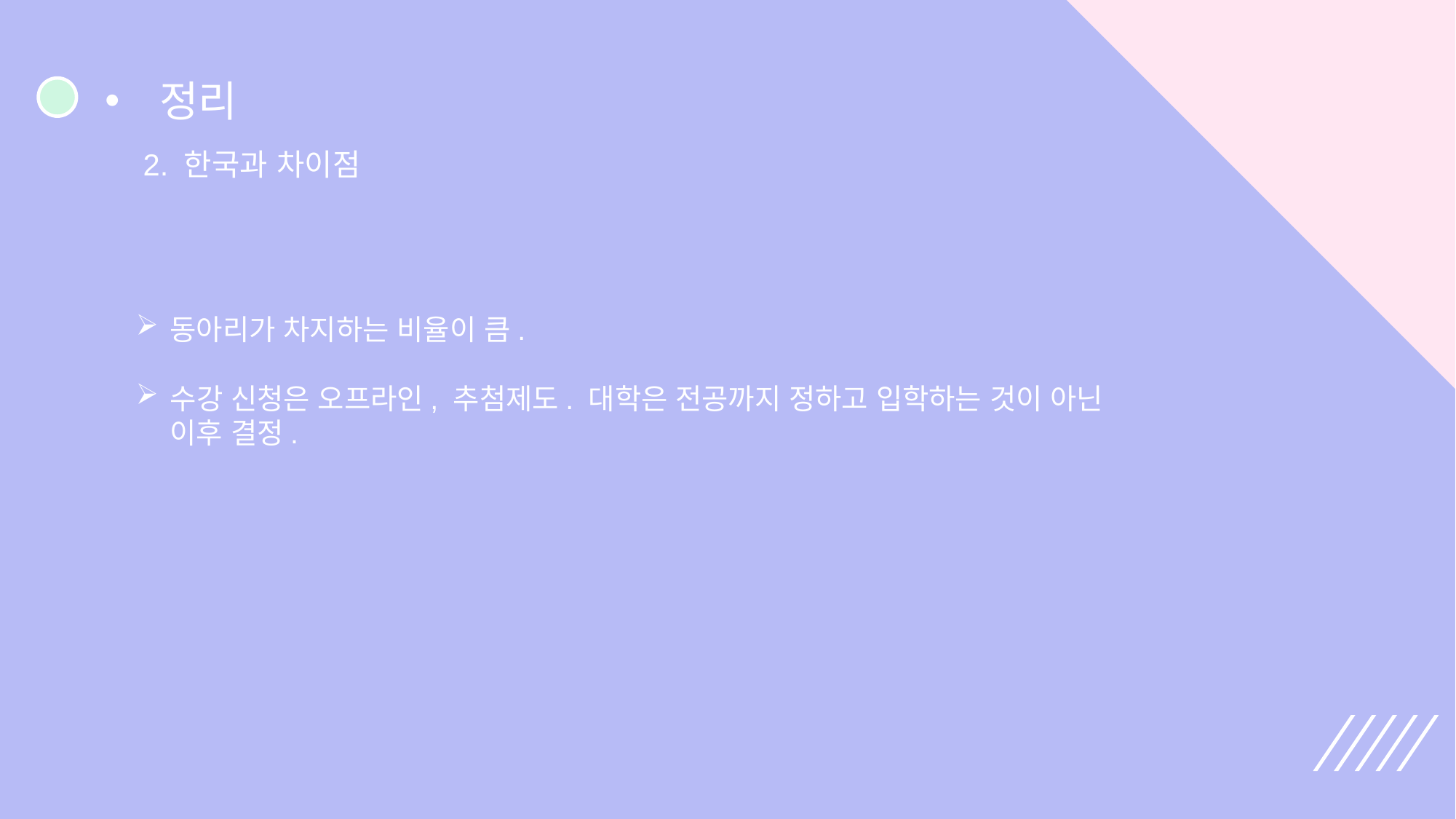

정리

2. 한국과 차이점

동아리가 차지하는 비율이 큼.

수강 신청은 오프라인, 추첨제도. 대학은 전공까지 정하고 입학하는 것이 아닌 이후 결정.